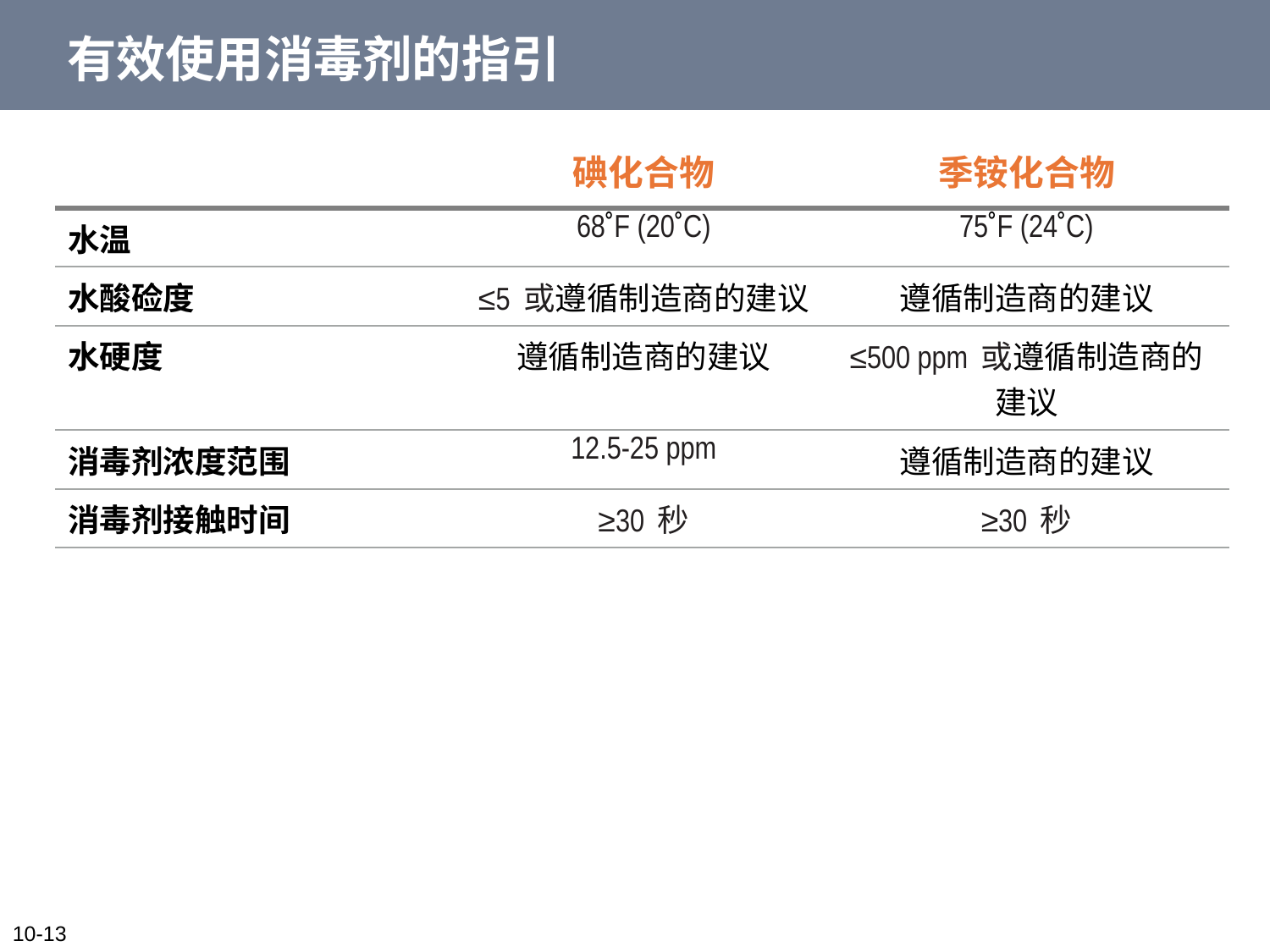

有效使用消毒剂的指引
|  | 碘化合物 | 季铵化合物 |
| --- | --- | --- |
| 水温 | 68˚F (20˚C) | 75˚F (24˚C) |
| 水酸硷度 | ≤5 或遵循制造商的建议 | 遵循制造商的建议 |
| 水硬度 | 遵循制造商的建议 | ≤500 ppm 或遵循制造商的 建议 |
| 消毒剂浓度范围 | 12.5-25 ppm | 遵循制造商的建议 |
| 消毒剂接触时间 | ≥30 秒 | ≥30 秒 |
10-13